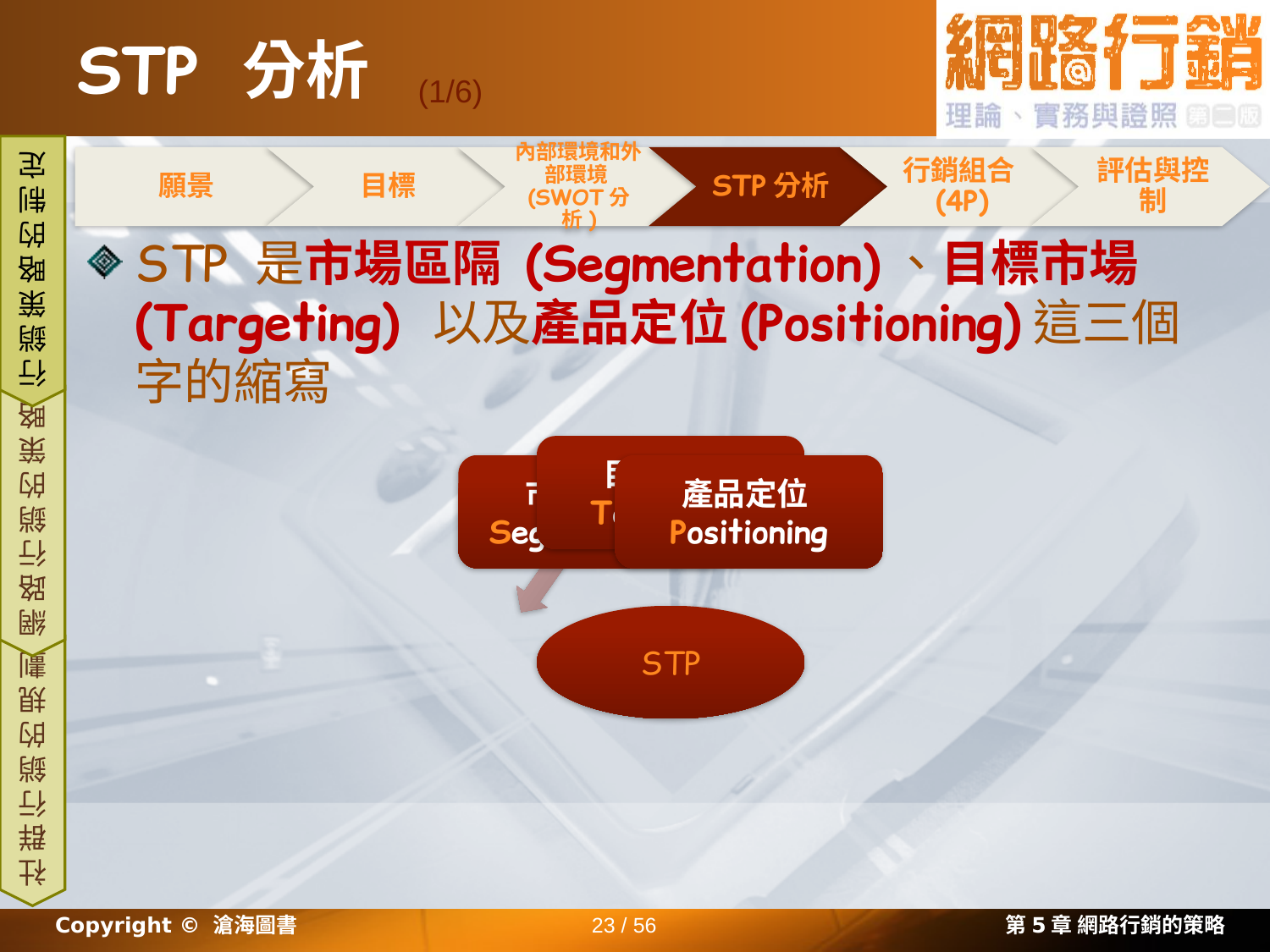

# STP 分析
(1/6)
願景
目標
內部環境和外部環境(SWOT分析)
STP分析
行銷組合(4P)
評估與控制
STP 是市場區隔 (Segmentation)、目標市場 (Targeting) 以及產品定位(Positioning)這三個字的縮寫
行銷策略的制定
STP
網路行銷的策略
社群行銷的規劃
Copyright © 滄海圖書
23 / 56
第5章 網路行銷的策略